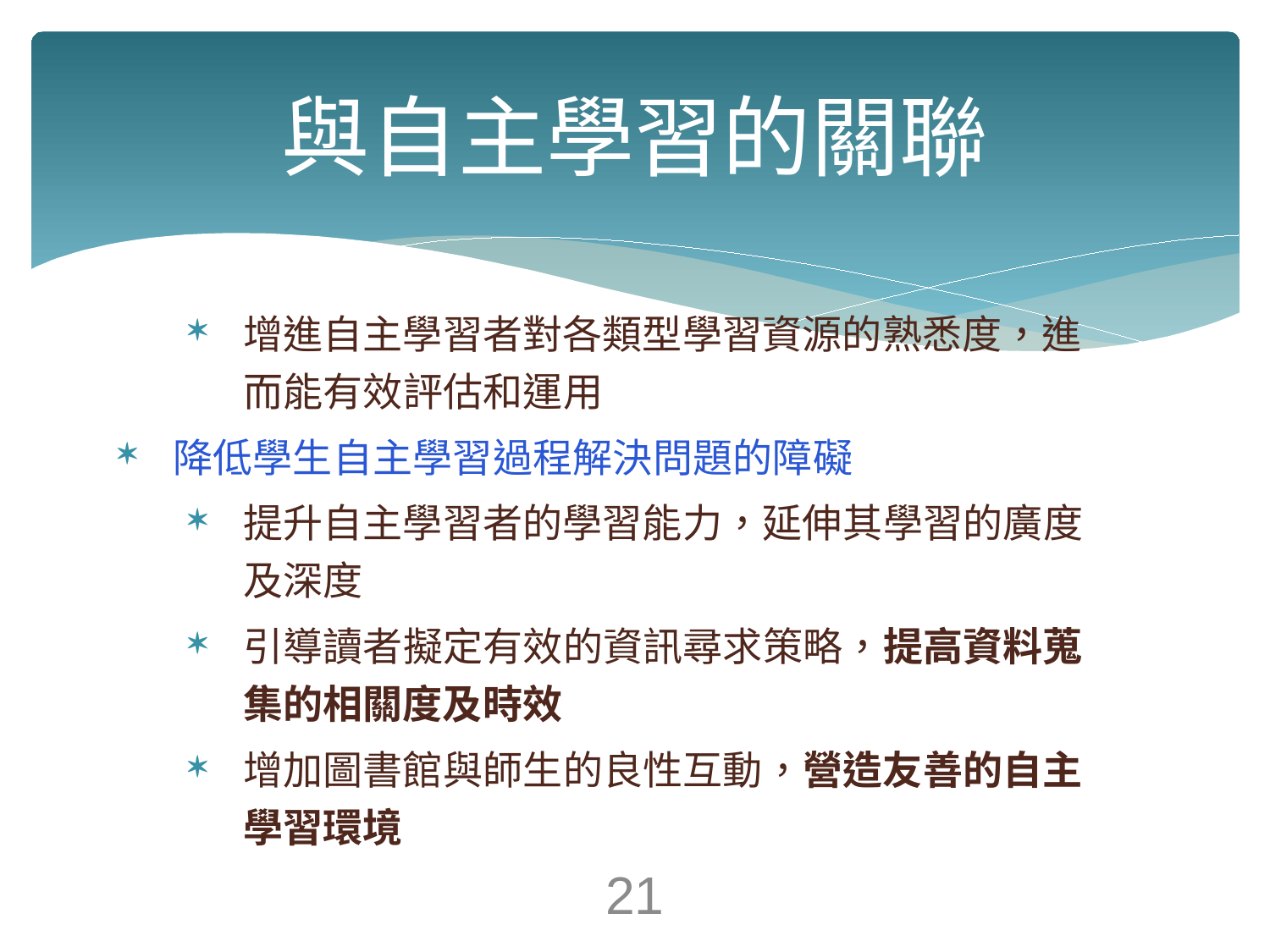

# 與自主學習的關聯
增進自主學習者對各類型學習資源的熟悉度，進而能有效評估和運用
降低學生自主學習過程解決問題的障礙
提升自主學習者的學習能力，延伸其學習的廣度及深度
引導讀者擬定有效的資訊尋求策略，提高資料蒐集的相關度及時效
增加圖書館與師生的良性互動，營造友善的自主學習環境

21